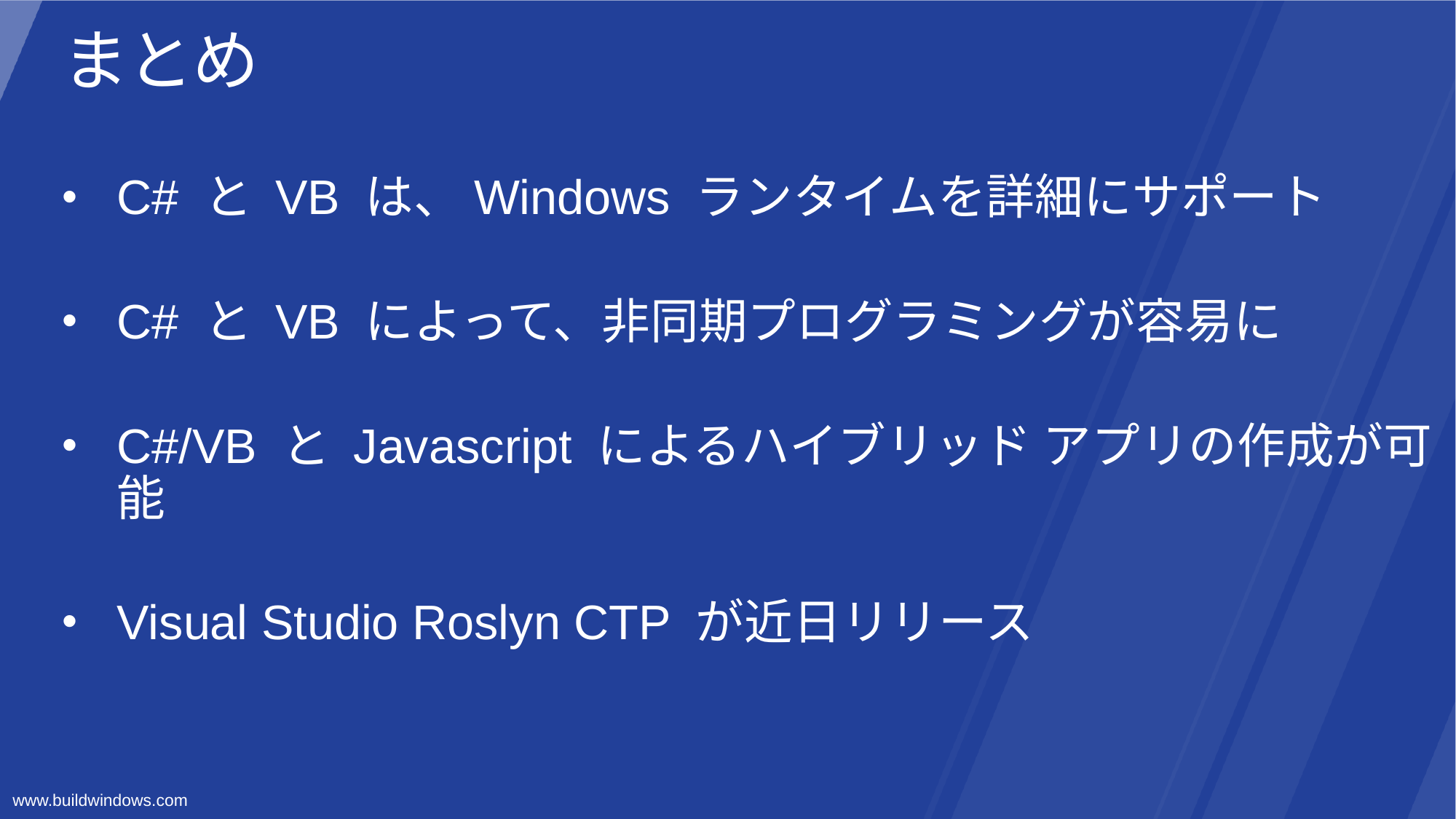

# まとめ
C# と VB は、Windows ランタイムを詳細にサポート

C# と VB によって、非同期プログラミングが容易に

C#/VB と Javascript によるハイブリッド アプリの作成が可能

Visual Studio Roslyn CTP が近日リリース